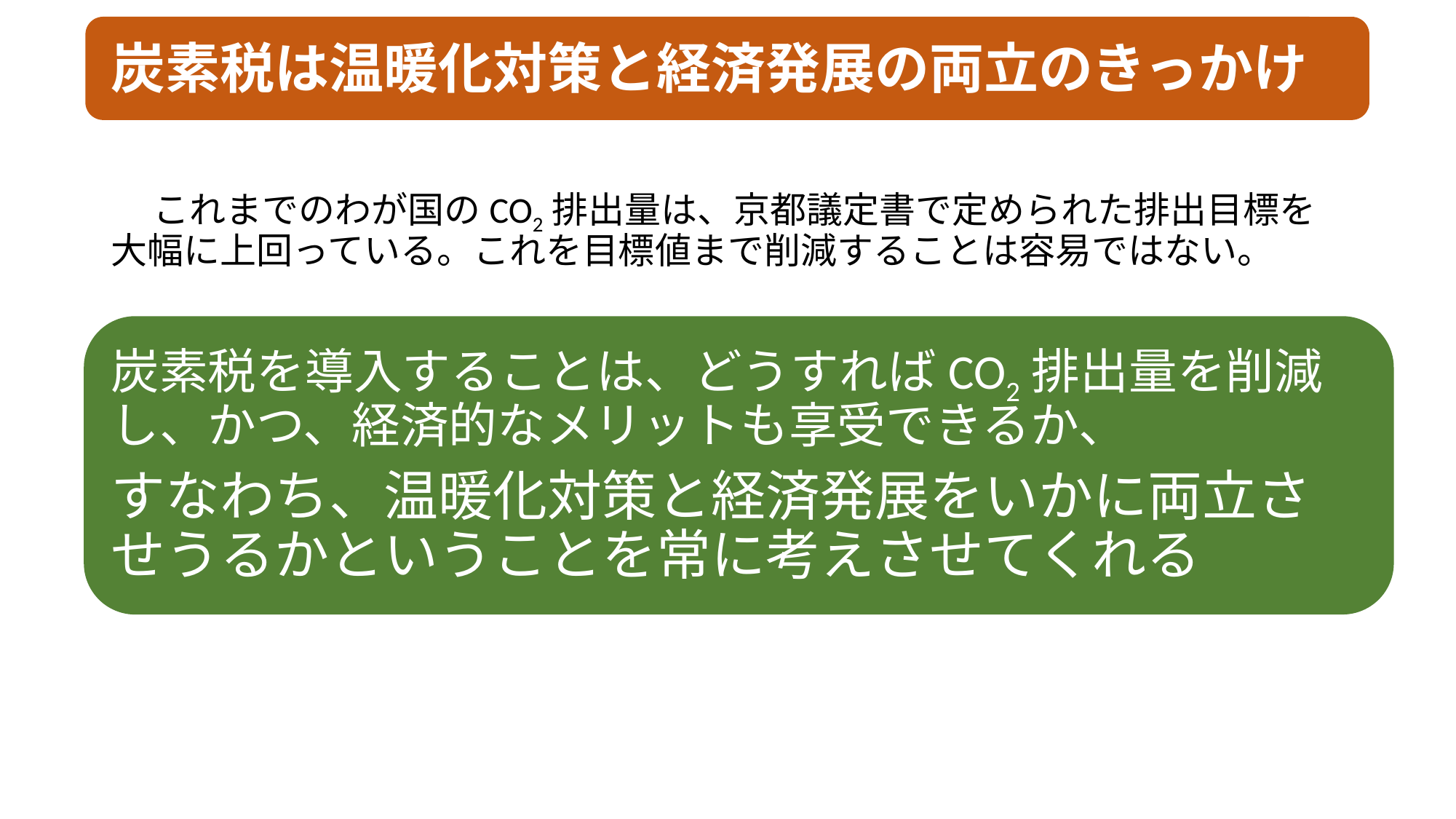

#

炭素税は温暖化対策と経済発展の両立のきっかけ

　これまでのわが国のCO2排出量は、京都議定書で定められた排出目標を大幅に上回っている。これを目標値まで削減することは容易ではない。

炭素税を導入することは、どうすればCO2排出量を削減し、かつ、経済的なメリットも享受できるか、
すなわち、温暖化対策と経済発展をいかに両立させうるかということを常に考えさせてくれる